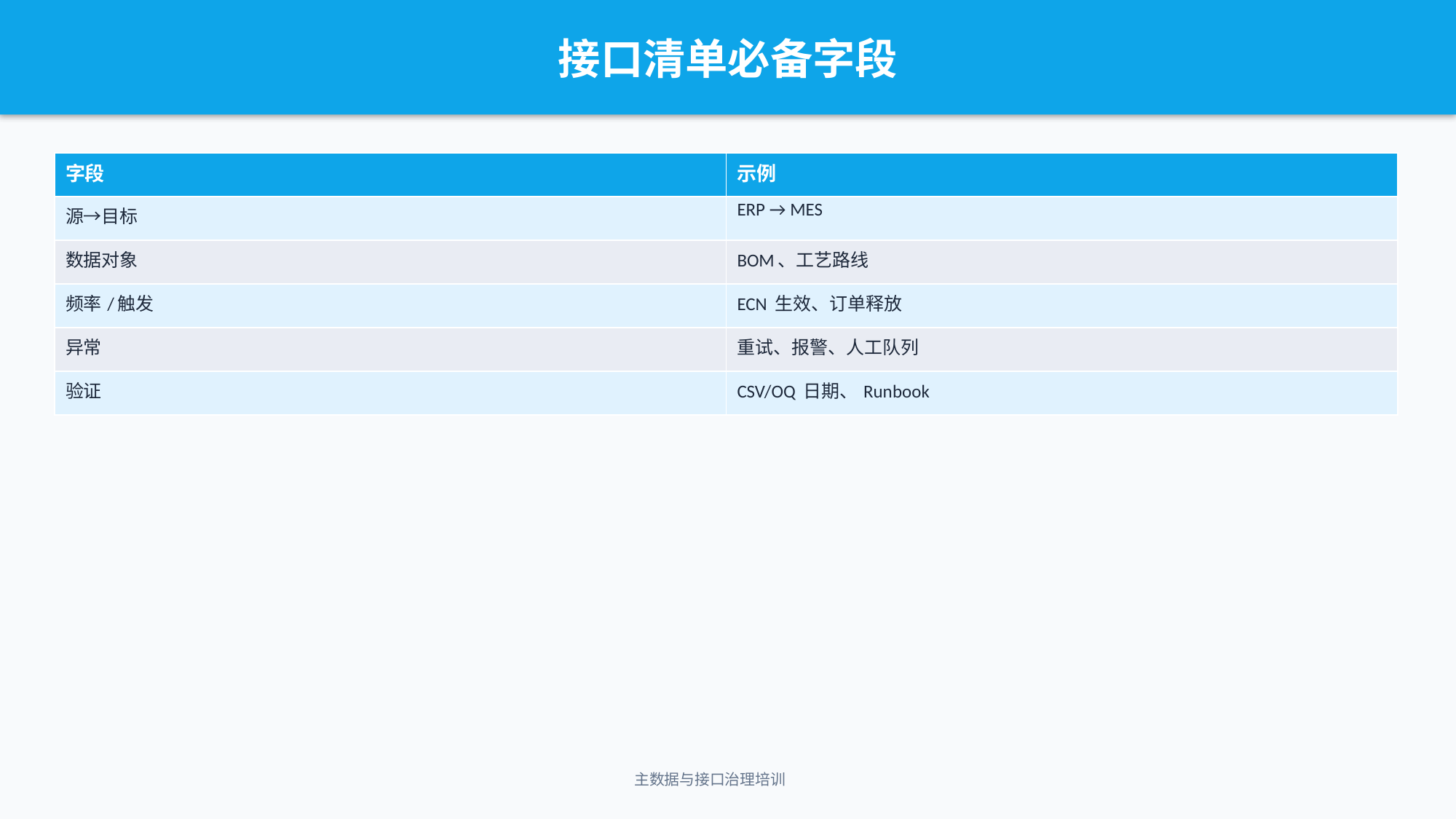

接口清单必备字段
| 字段 | 示例 |
| --- | --- |
| 源→目标 | ERP → MES |
| 数据对象 | BOM、工艺路线 |
| 频率/触发 | ECN 生效、订单释放 |
| 异常 | 重试、报警、人工队列 |
| 验证 | CSV/OQ 日期、Runbook |
主数据与接口治理培训